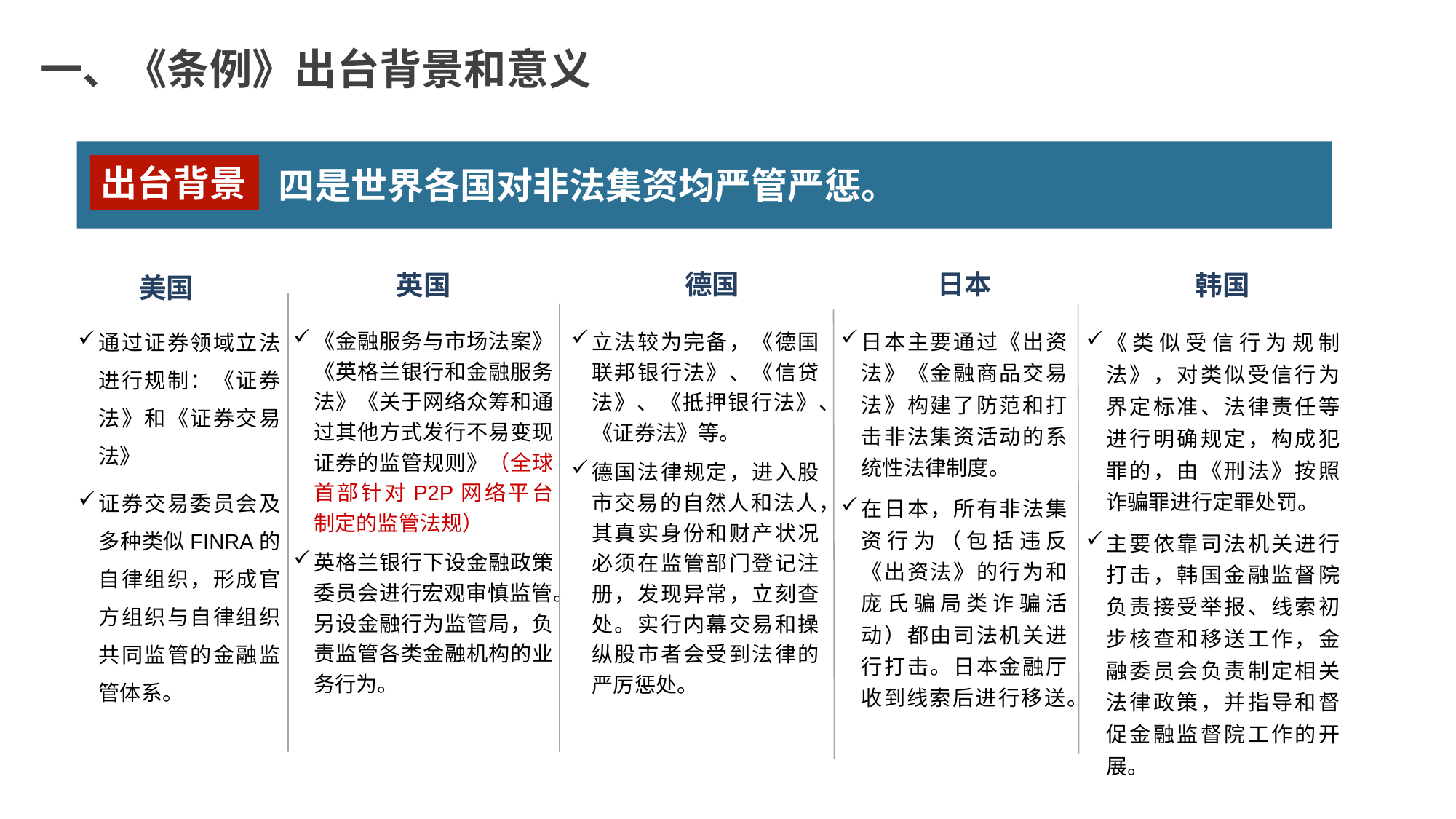

一、《条例》出台背景和意义

四是世界各国对非法集资均严管严惩。
出台背景
韩国
《类似受信行为规制法》，对类似受信行为界定标准、法律责任等进行明确规定，构成犯罪的，由《刑法》按照诈骗罪进行定罪处罚。
主要依靠司法机关进行打击，韩国金融监督院负责接受举报、线索初步核查和移送工作，金融委员会负责制定相关法律政策，并指导和督促金融监督院工作的开展。
日本
日本主要通过《出资法》《金融商品交易法》构建了防范和打击非法集资活动的系统性法律制度。
在日本，所有非法集资行为（包括违反《出资法》的行为和庞氏骗局类诈骗活动）都由司法机关进行打击。日本金融厅收到线索后进行移送。
德国
立法较为完备，《德国联邦银行法》、《信贷法》、《抵押银行法》、《证券法》等。
德国法律规定，进入股市交易的自然人和法人，其真实身份和财产状况必须在监管部门登记注册，发现异常，立刻查处。实行内幕交易和操纵股市者会受到法律的严厉惩处。
英国
《金融服务与市场法案》《英格兰银行和金融服务法》《关于网络众筹和通过其他方式发行不易变现证券的监管规则》（全球首部针对P2P网络平台制定的监管法规）
英格兰银行下设金融政策委员会进行宏观审慎监管。另设金融行为监管局，负责监管各类金融机构的业务行为。
美国
通过证券领域立法进行规制：《证券法》和《证券交易法》
证券交易委员会及多种类似FINRA的自律组织，形成官方组织与自律组织共同监管的金融监管体系。